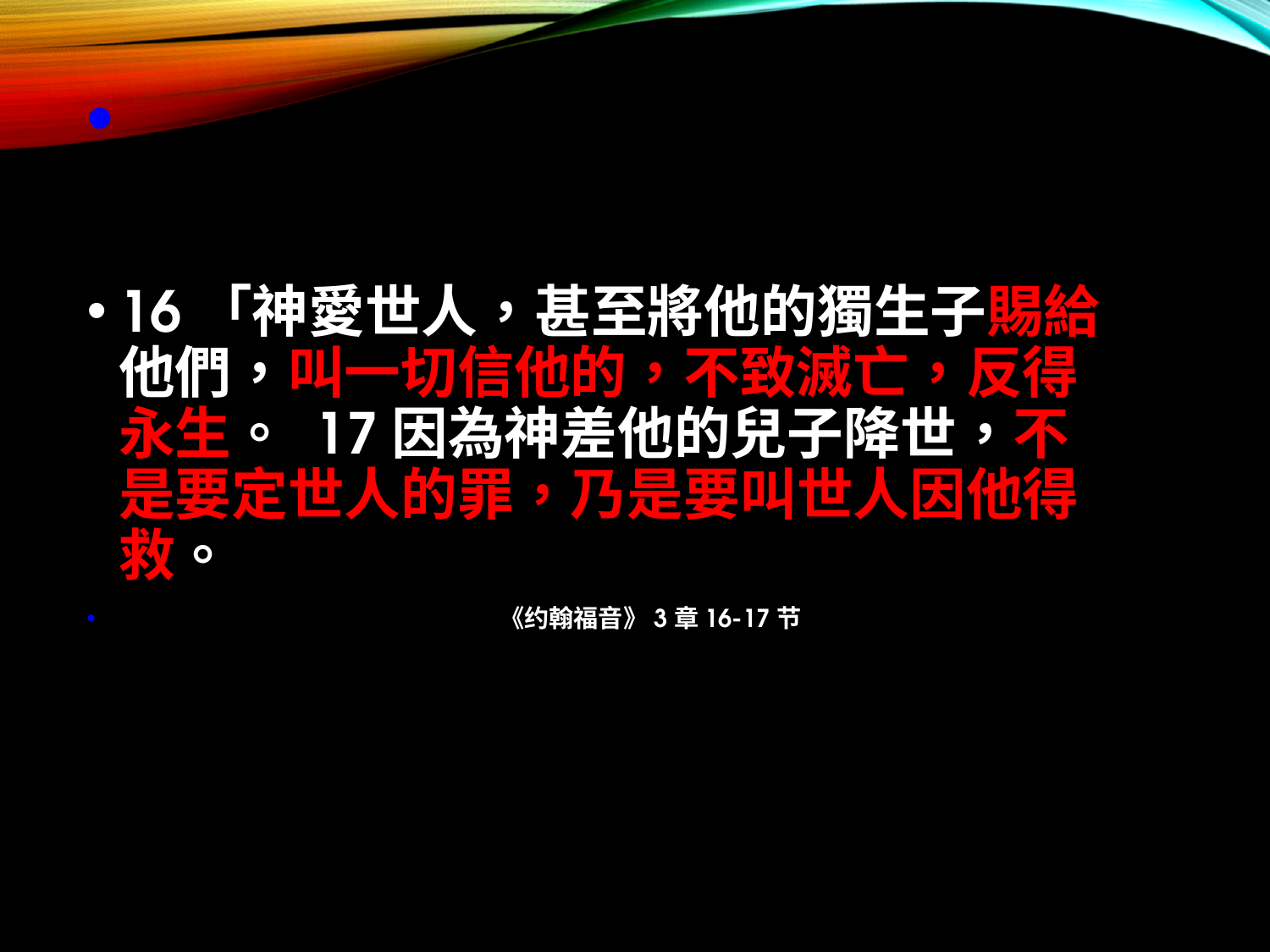

16「神愛世人，甚至將他的獨生子賜給他們，叫一切信他的，不致滅亡，反得永生。 17因為神差他的兒子降世，不是要定世人的罪，乃是要叫世人因他得救。
			《约翰福音》3章16-17节